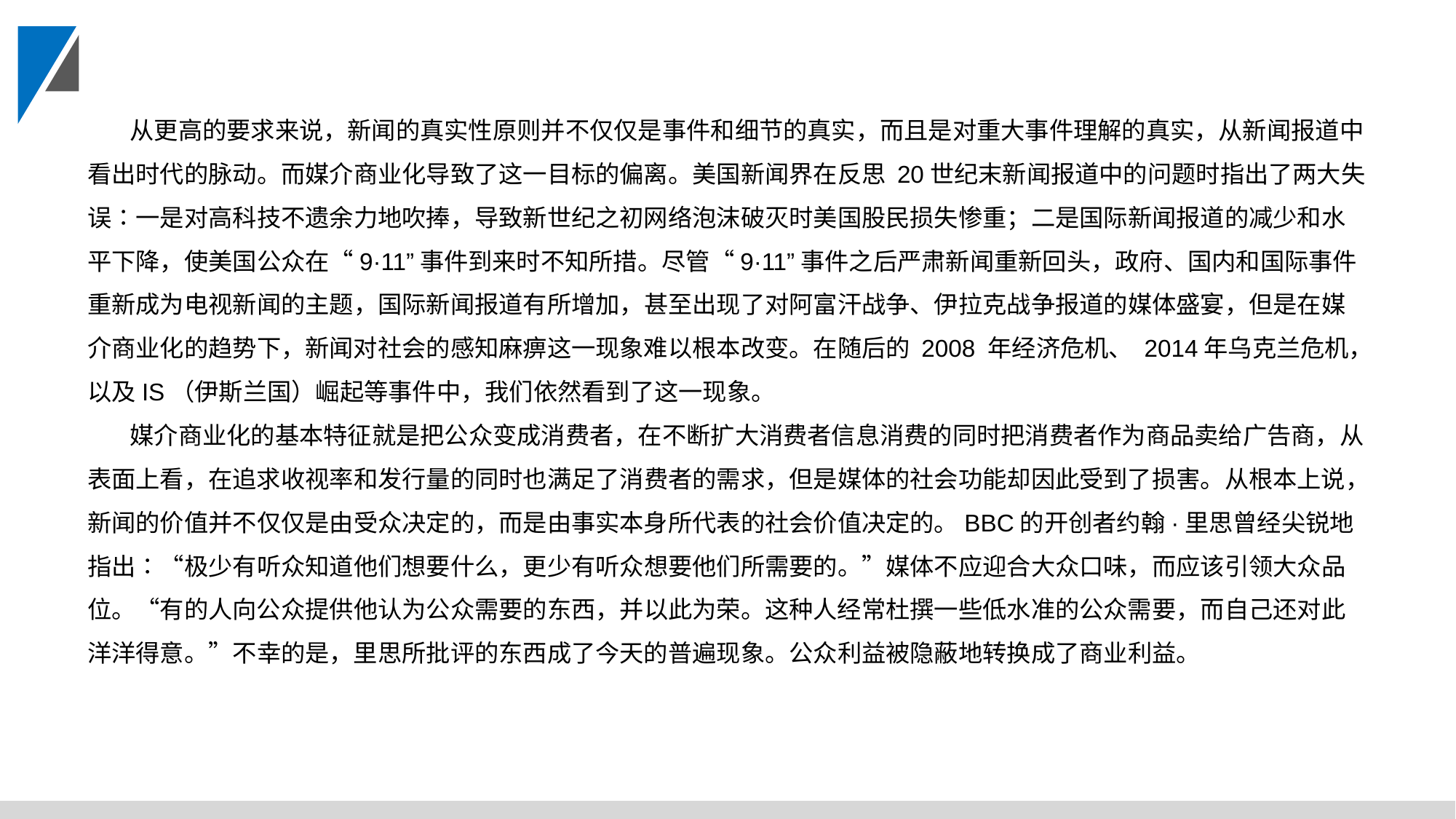

从更高的要求来说，新闻的真实性原则并不仅仅是事件和细节的真实，而且是对重大事件理解的真实，从新闻报道中看出时代的脉动。而媒介商业化导致了这一目标的偏离。美国新闻界在反思 20世纪末新闻报道中的问题时指出了两大失误∶一是对高科技不遗余力地吹捧，导致新世纪之初网络泡沫破灭时美国股民损失惨重；二是国际新闻报道的减少和水平下降，使美国公众在“9·11”事件到来时不知所措。尽管“9·11”事件之后严肃新闻重新回头，政府、国内和国际事件重新成为电视新闻的主题，国际新闻报道有所增加，甚至出现了对阿富汗战争、伊拉克战争报道的媒体盛宴，但是在媒介商业化的趋势下，新闻对社会的感知麻痹这一现象难以根本改变。在随后的 2008 年经济危机、 2014年乌克兰危机，以及IS（伊斯兰国）崛起等事件中，我们依然看到了这一现象。
媒介商业化的基本特征就是把公众变成消费者，在不断扩大消费者信息消费的同时把消费者作为商品卖给广告商，从表面上看，在追求收视率和发行量的同时也满足了消费者的需求，但是媒体的社会功能却因此受到了损害。从根本上说，新闻的价值并不仅仅是由受众决定的，而是由事实本身所代表的社会价值决定的。BBC的开创者约翰·里思曾经尖锐地指出∶“极少有听众知道他们想要什么，更少有听众想要他们所需要的。”媒体不应迎合大众口味，而应该引领大众品位。“有的人向公众提供他认为公众需要的东西，并以此为荣。这种人经常杜撰一些低水准的公众需要，而自己还对此洋洋得意。”不幸的是，里思所批评的东西成了今天的普遍现象。公众利益被隐蔽地转换成了商业利益。